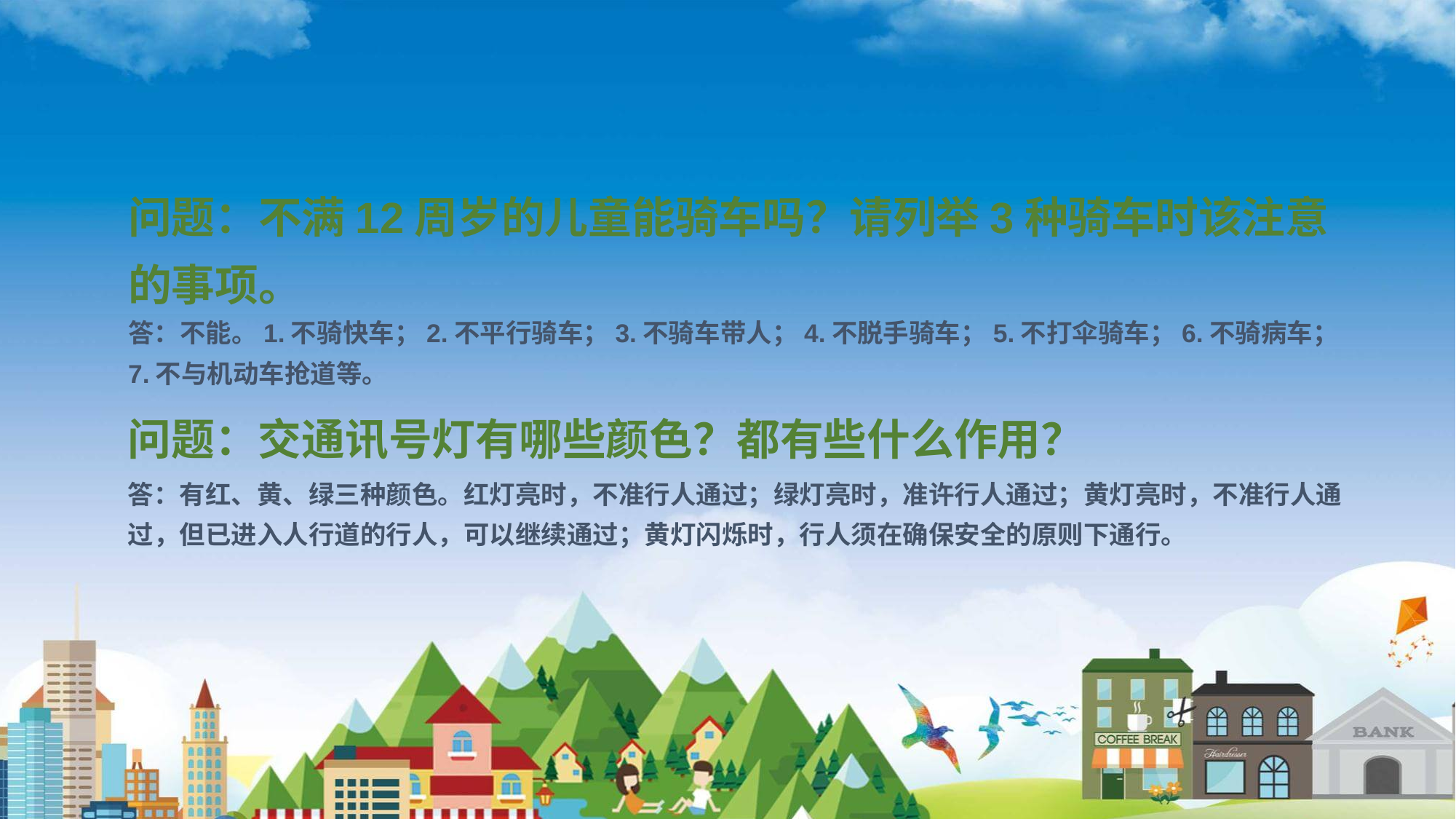

问题：不满12周岁的儿童能骑车吗？请列举3种骑车时该注意的事项。
答：不能。1.不骑快车；2.不平行骑车；3.不骑车带人；4.不脱手骑车；5.不打伞骑车；6.不骑病车；7.不与机动车抢道等。
问题：交通讯号灯有哪些颜色？都有些什么作用？
答：有红、黄、绿三种颜色。红灯亮时，不准行人通过；绿灯亮时，准许行人通过；黄灯亮时，不准行人通过，但已进入人行道的行人，可以继续通过；黄灯闪烁时，行人须在确保安全的原则下通行。